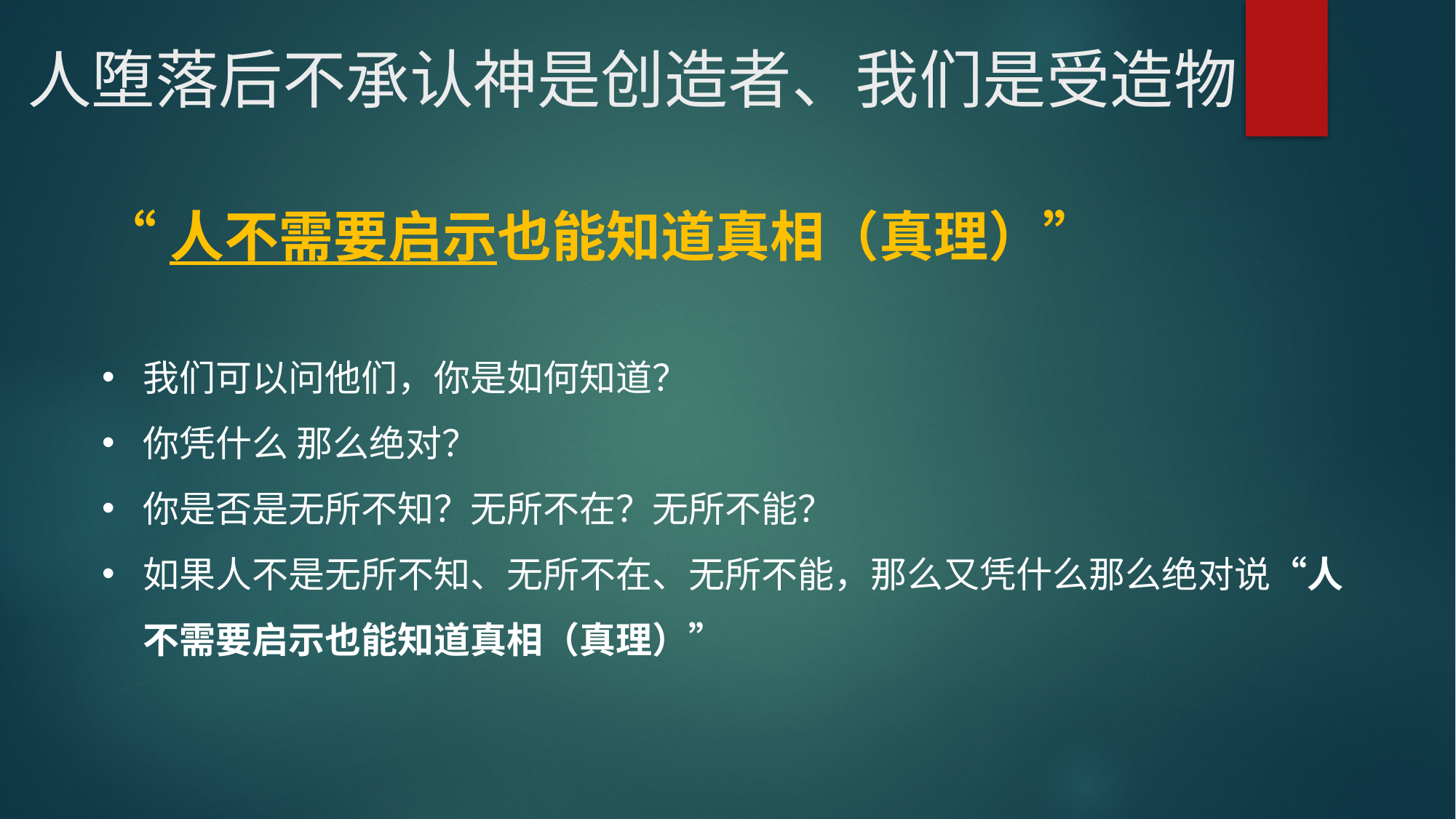

# 人堕落后不承认神是创造者、我们是受造物
“人不需要启示也能知道真相（真理）”

我们可以问他们，你是如何知道？
你凭什么 那么绝对？
你是否是无所不知？无所不在？无所不能？
如果人不是无所不知、无所不在、无所不能，那么又凭什么那么绝对说“人不需要启示也能知道真相（真理）”